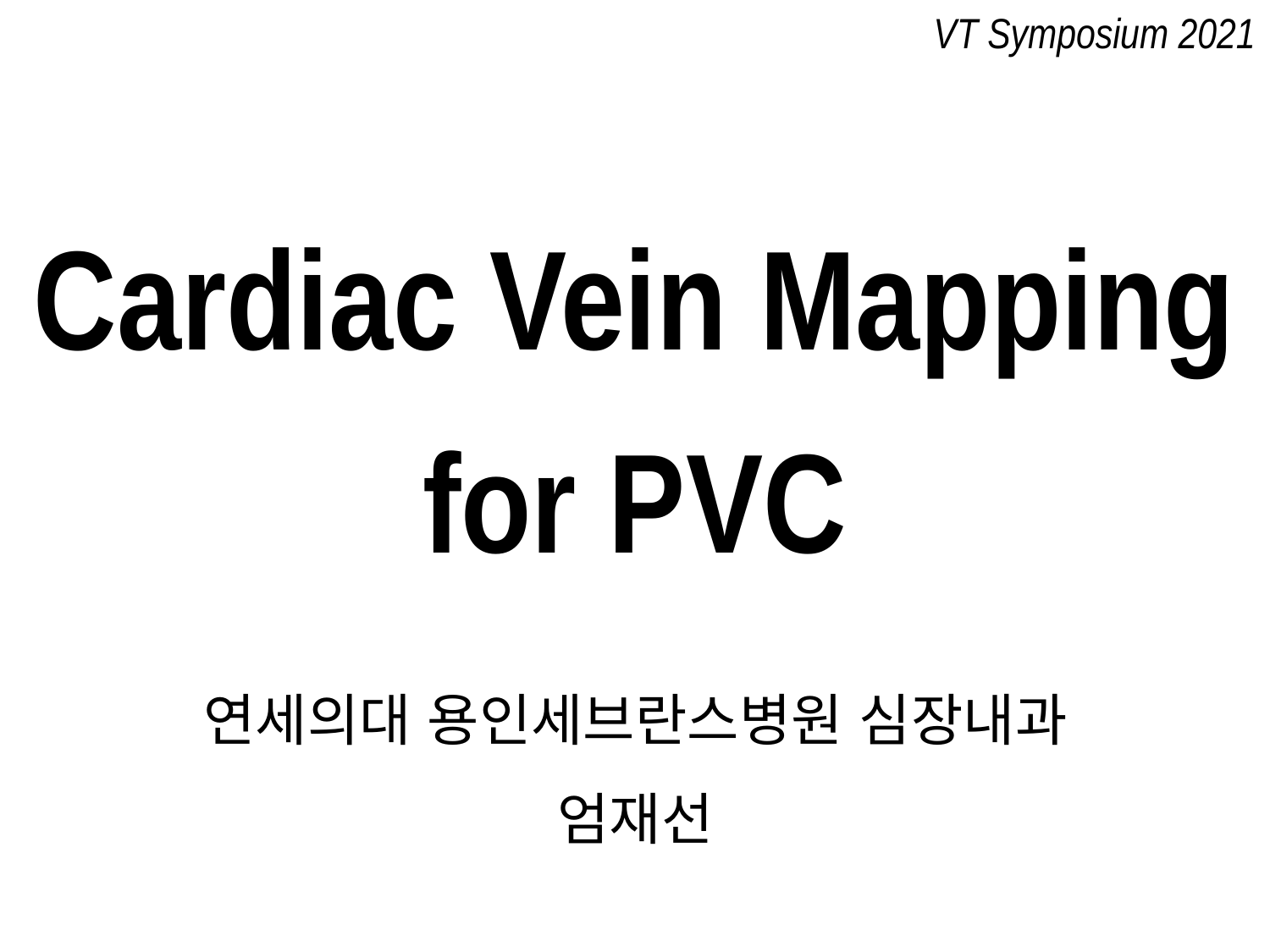

VT Symposium 2021
# Cardiac Vein Mapping for PVC
연세의대 용인세브란스병원 심장내과
엄재선